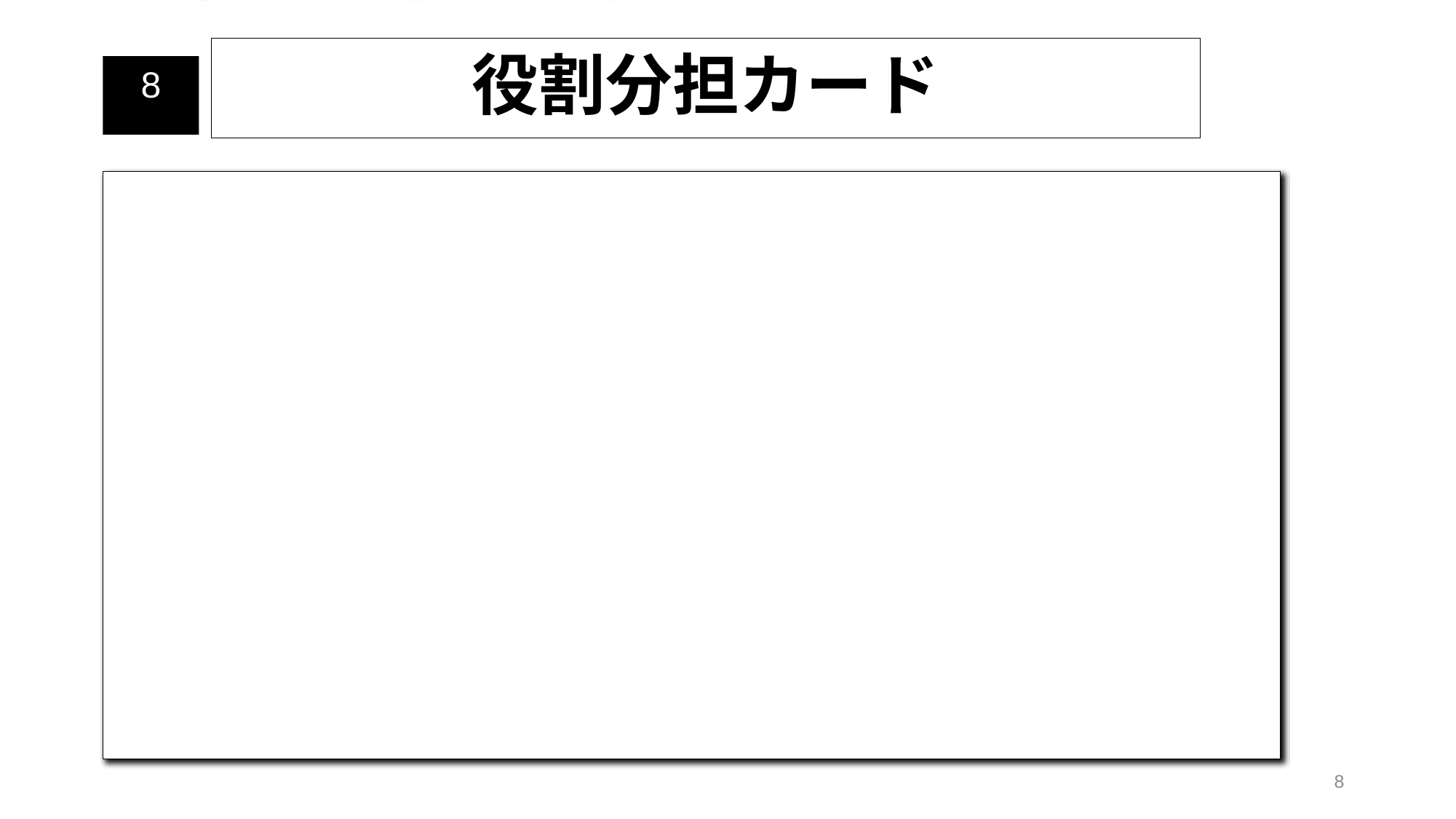

役割分担カード
8
リーダーの決め方は，次の①から順に，当てはまる人から決めてください。
①町会・PTAで避難訓練に参加したことがある者
②災害対応経験者（ボランティア等）
③自己・他者推薦者
④先に避難所に到着した者
※あらかじめ地域で決めていて，その運用が可能な状況であれば，それに従ってください。

8